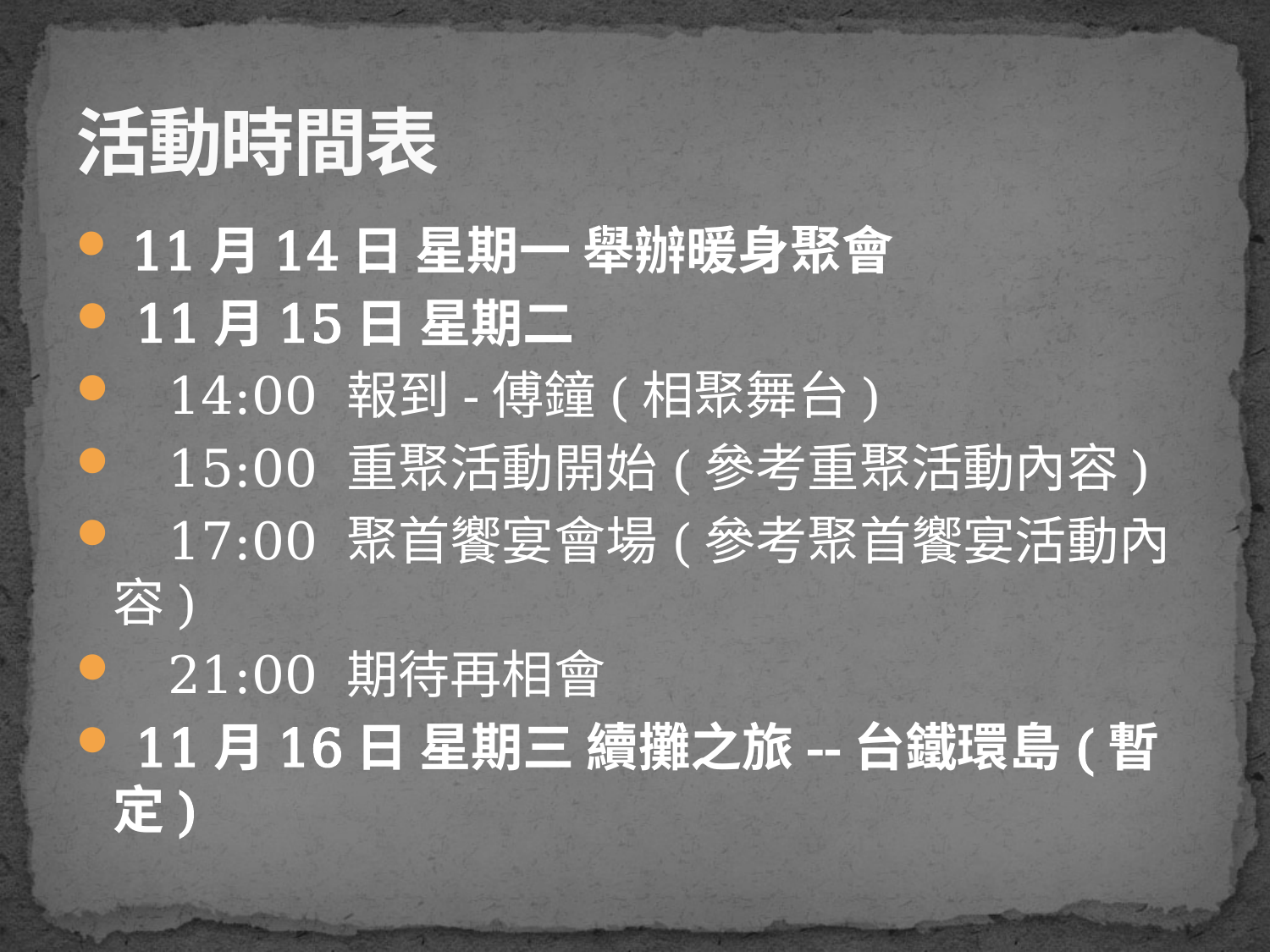

# 活動時間表
 11月14日 星期一 舉辦暖身聚會
 11月15日 星期二
   14:00 報到-傅鐘(相聚舞台)
   15:00 重聚活動開始(參考重聚活動內容)
   17:00 聚首饗宴會場(參考聚首饗宴活動內容)
   21:00 期待再相會
 11月16日 星期三 續攤之旅--台鐵環島(暫定)